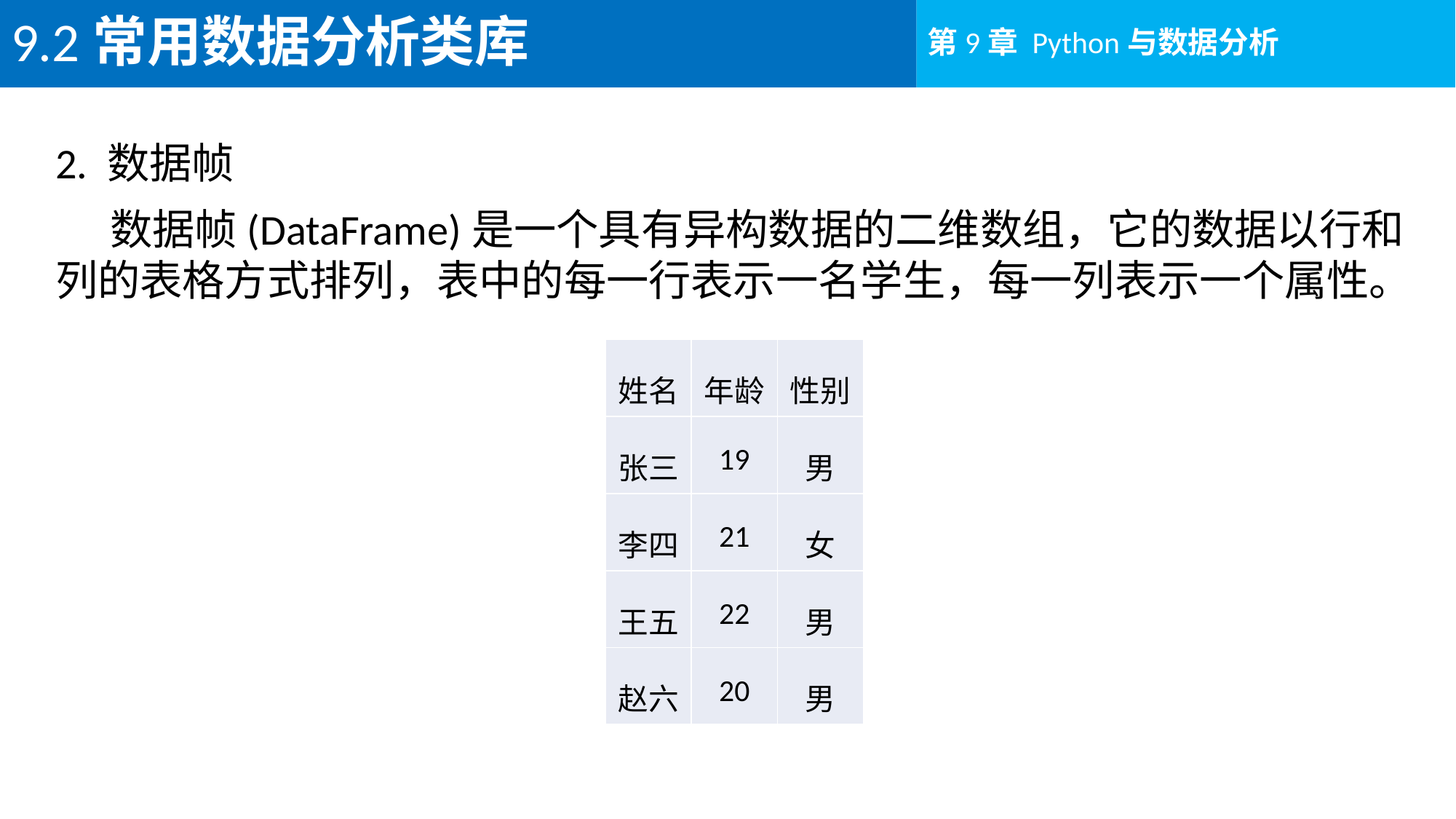

# 9.2常用数据分析类库
2. 数据帧
数据帧(DataFrame)是一个具有异构数据的二维数组，它的数据以行和列的表格方式排列，表中的每一行表示一名学生，每一列表示一个属性。
| 姓名 | 年龄 | 性别 |
| --- | --- | --- |
| 张三 | 19 | 男 |
| 李四 | 21 | 女 |
| 王五 | 22 | 男 |
| 赵六 | 20 | 男 |